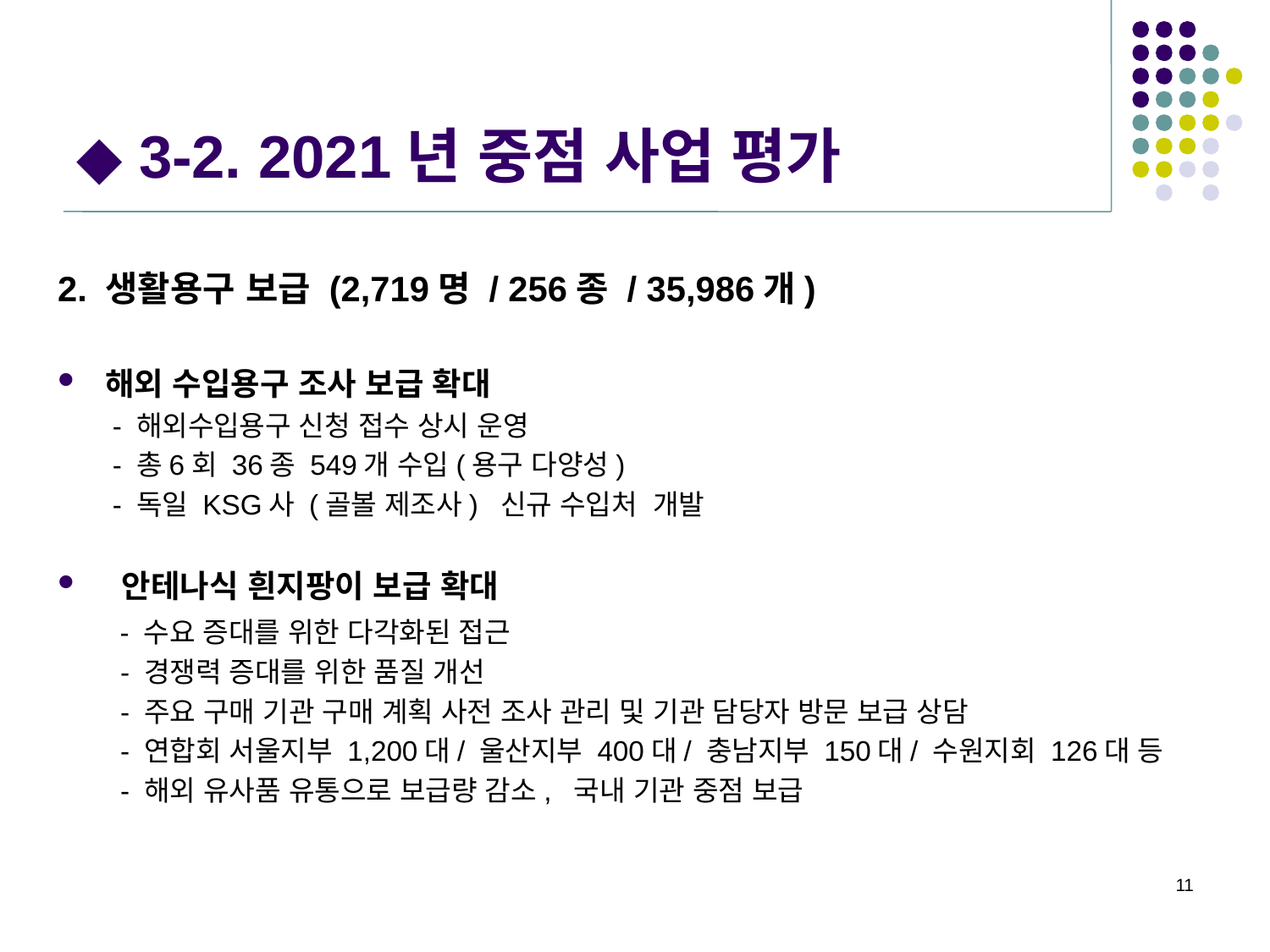

# ◆ 3-2. 2021년 중점 사업 평가

2. 생활용구 보급 (2,719명 / 256종 / 35,986개)

해외 수입용구 조사 보급 확대
       - 해외수입용구 신청 접수 상시 운영
       - 총6회 36종 549개 수입(용구 다양성)
       - 독일 KSG사 (골볼 제조사)  신규 수입처  개발

 안테나식 흰지팡이 보급 확대
       - 수요 증대를 위한 다각화된 접근
        - 경쟁력 증대를 위한 품질 개선
        - 주요 구매 기관 구매 계획 사전 조사 관리 및 기관 담당자 방문 보급 상담
        - 연합회 서울지부 1,200대/ 울산지부 400대/ 충남지부 150대/ 수원지회 126대 등
        - 해외 유사품 유통으로 보급량 감소,  국내 기관 중점 보급

11